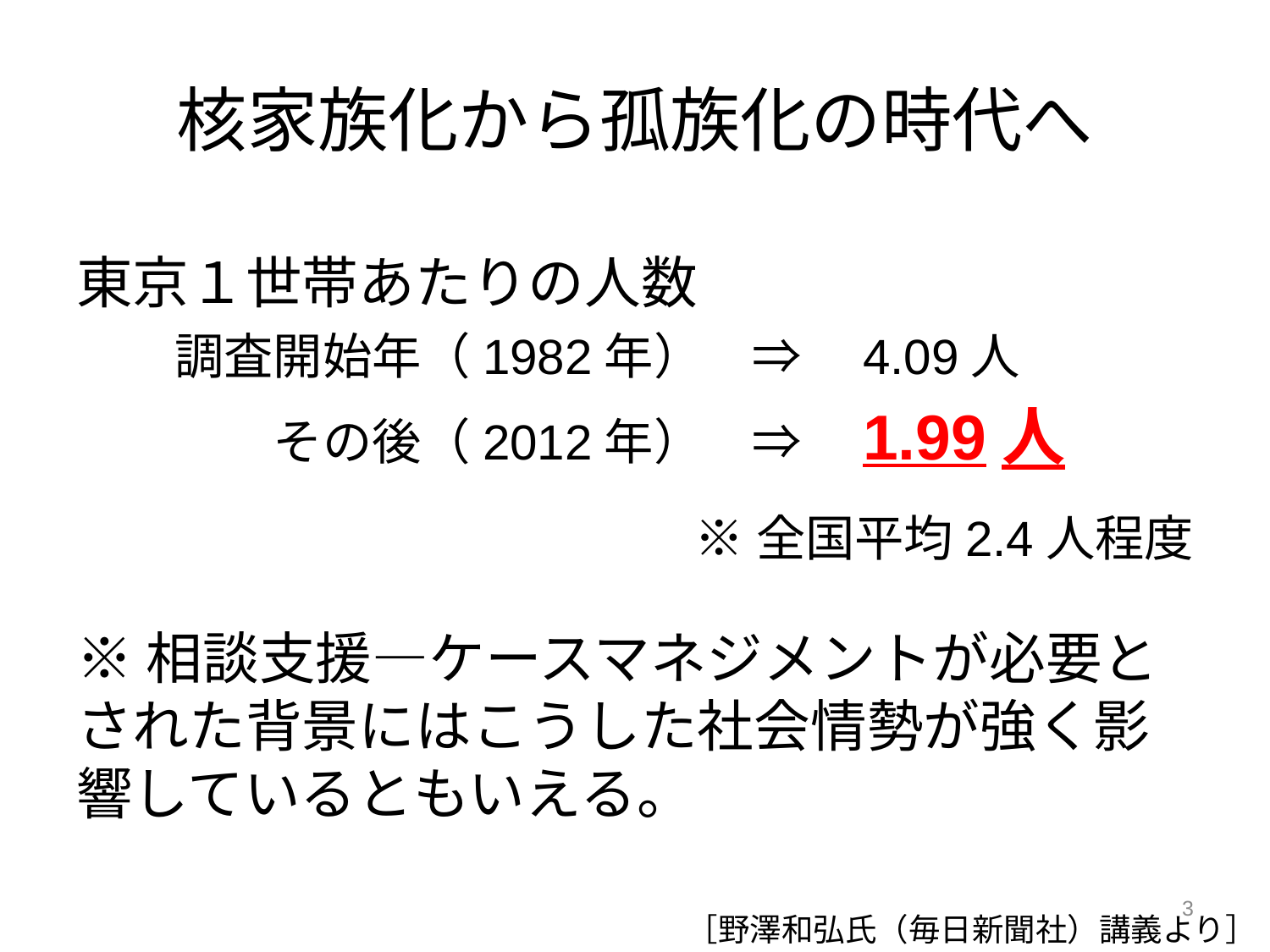

# 核家族化から孤族化の時代へ
東京１世帯あたりの人数
　　調査開始年（1982年）　⇒　4.09人
　　　　その後（2012年）　⇒　1.99人

※全国平均2.4人程度

※相談支援―ケースマネジメントが必要とされた背景にはこうした社会情勢が強く影響しているともいえる。
3
［野澤和弘氏（毎日新聞社）講義より］